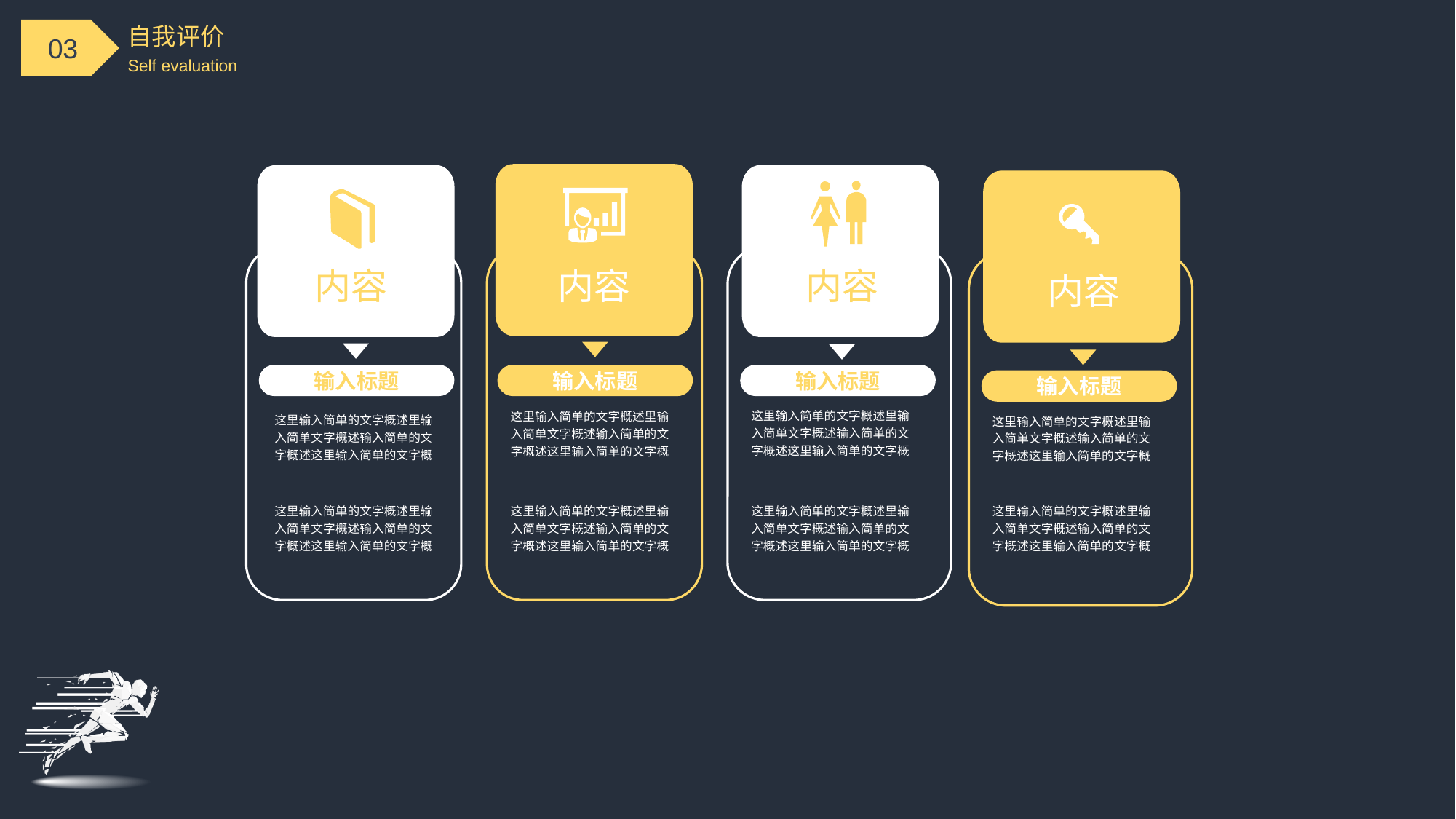

# 自我评价
Self evaluation

内容
内容
内容
内容

输入标题
输入标题
输入标题
输入标题
这里输入简单的文字概述里输入简单文字概述输入简单的文字概述这里输入简单的文字概
这里输入简单的文字概述里输入简单文字概述输入简单的文字概述这里输入简单的文字概
这里输入简单的文字概述里输入简单文字概述输入简单的文字概述这里输入简单的文字概
这里输入简单的文字概述里输入简单文字概述输入简单的文字概述这里输入简单的文字概
这里输入简单的文字概述里输入简单文字概述输入简单的文字概述这里输入简单的文字概
这里输入简单的文字概述里输入简单文字概述输入简单的文字概述这里输入简单的文字概
这里输入简单的文字概述里输入简单文字概述输入简单的文字概述这里输入简单的文字概
这里输入简单的文字概述里输入简单文字概述输入简单的文字概述这里输入简单的文字概